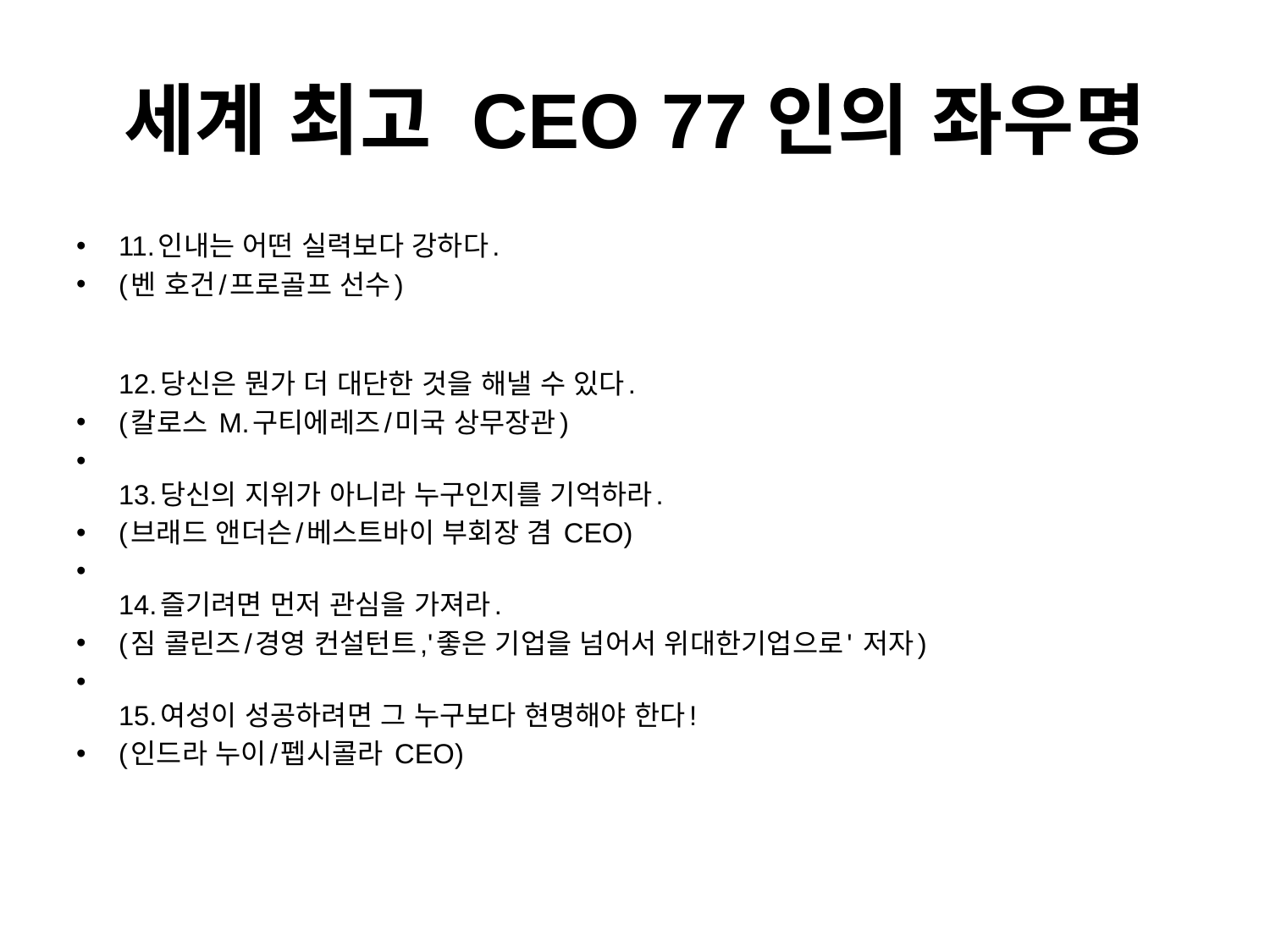

# 세계 최고 CEO 77인의 좌우명
11.인내는 어떤 실력보다 강하다.
(벤 호건/프로골프 선수)
12.당신은 뭔가 더 대단한 것을 해낼 수 있다.
(칼로스 M.구티에레즈/미국 상무장관)
13.당신의 지위가 아니라 누구인지를 기억하라.
(브래드 앤더슨/베스트바이 부회장 겸 CEO)
14.즐기려면 먼저 관심을 가져라.
(짐 콜린즈/경영 컨설턴트,'좋은 기업을 넘어서 위대한기업으로' 저자)
15.여성이 성공하려면 그 누구보다 현명해야 한다!
(인드라 누이/펩시콜라 CEO)